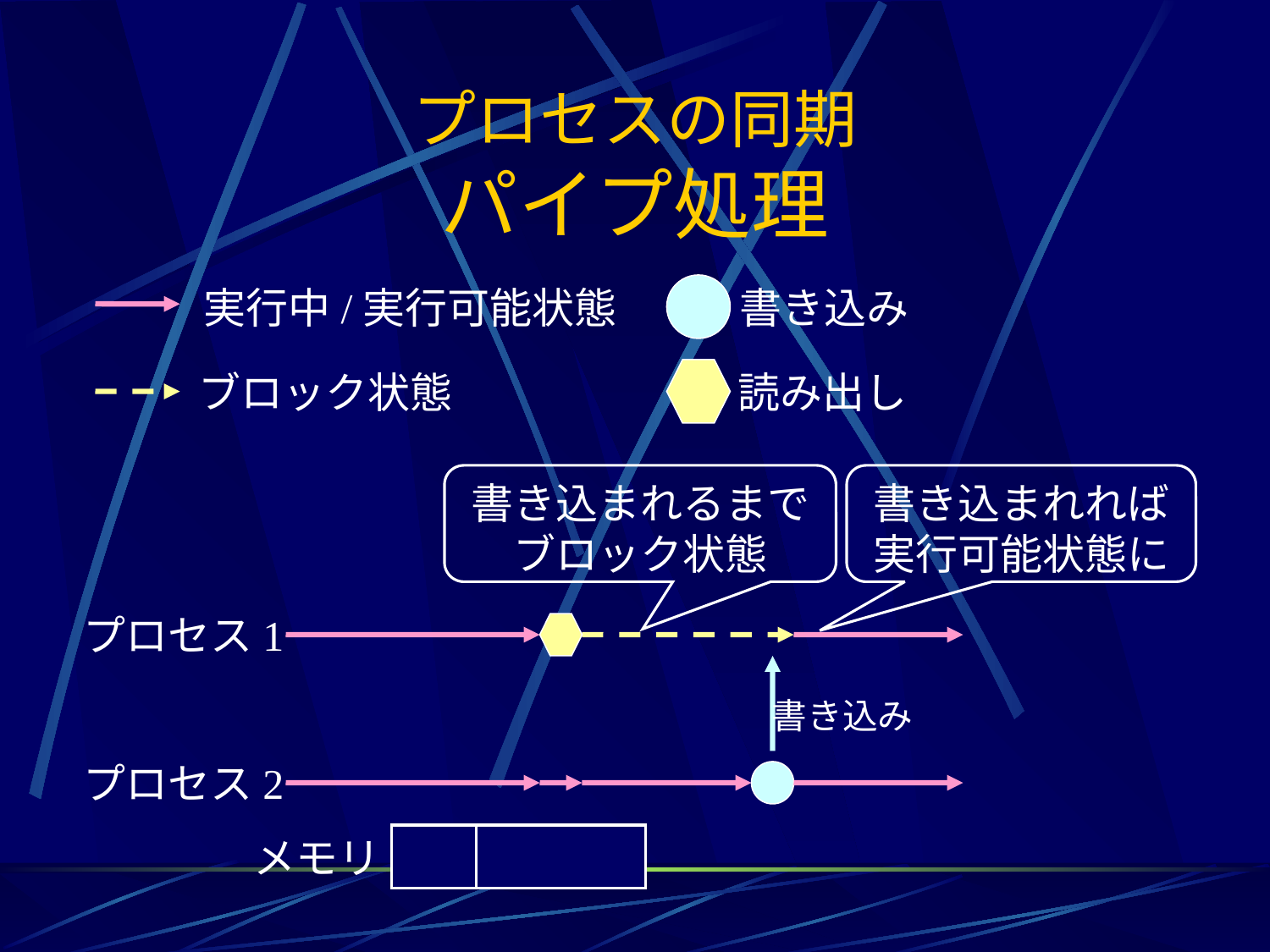

# プロセスの同期 パイプ処理
実行中/実行可能状態

書き込み

ブロック状態

読み出し

書き込まれるまで
ブロック状態
書き込まれれば
実行可能状態に
プロセス1

書き込み
プロセス2

メモリ